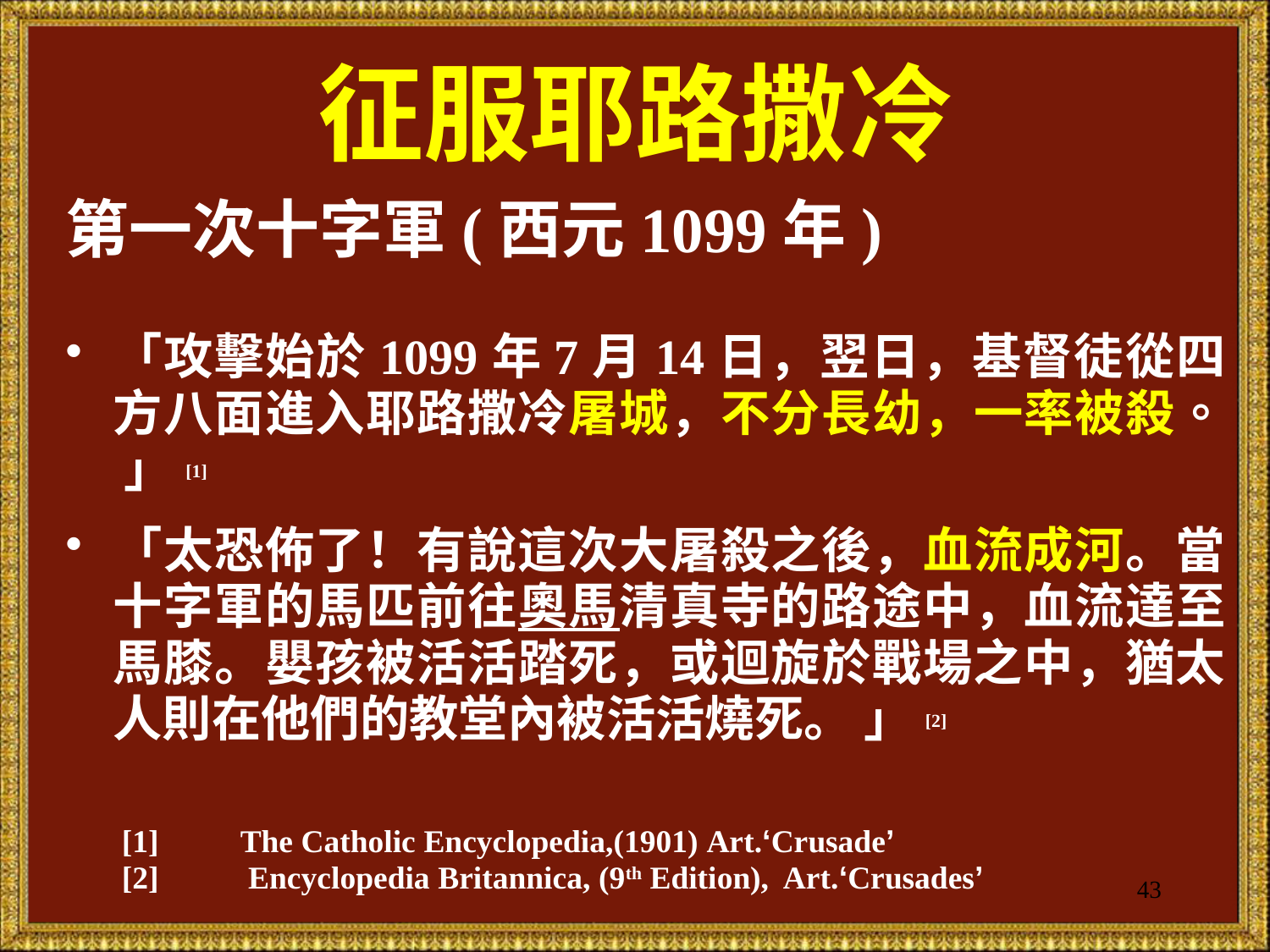

# 征服耶路撒冷
第一次十字軍(西元1099年)
「攻擊始於1099年7月14日，翌日，基督徒從四方八面進入耶路撒冷屠城，不分長幼，一率被殺。 」[1]
「太恐佈了！有說這次大屠殺之後，血流成河。當十字軍的馬匹前往奧馬清真寺的路途中，血流達至馬膝。嬰孩被活活踏死，或迴旋於戰場之中，猶太人則在他們的教堂內被活活燒死。 」[2]

       [1] 	The Catholic Encyclopedia,(1901) Art.‘Crusade’
       [2] 	 Encyclopedia Britannica, (9th Edition),  Art.‘Crusades’
43